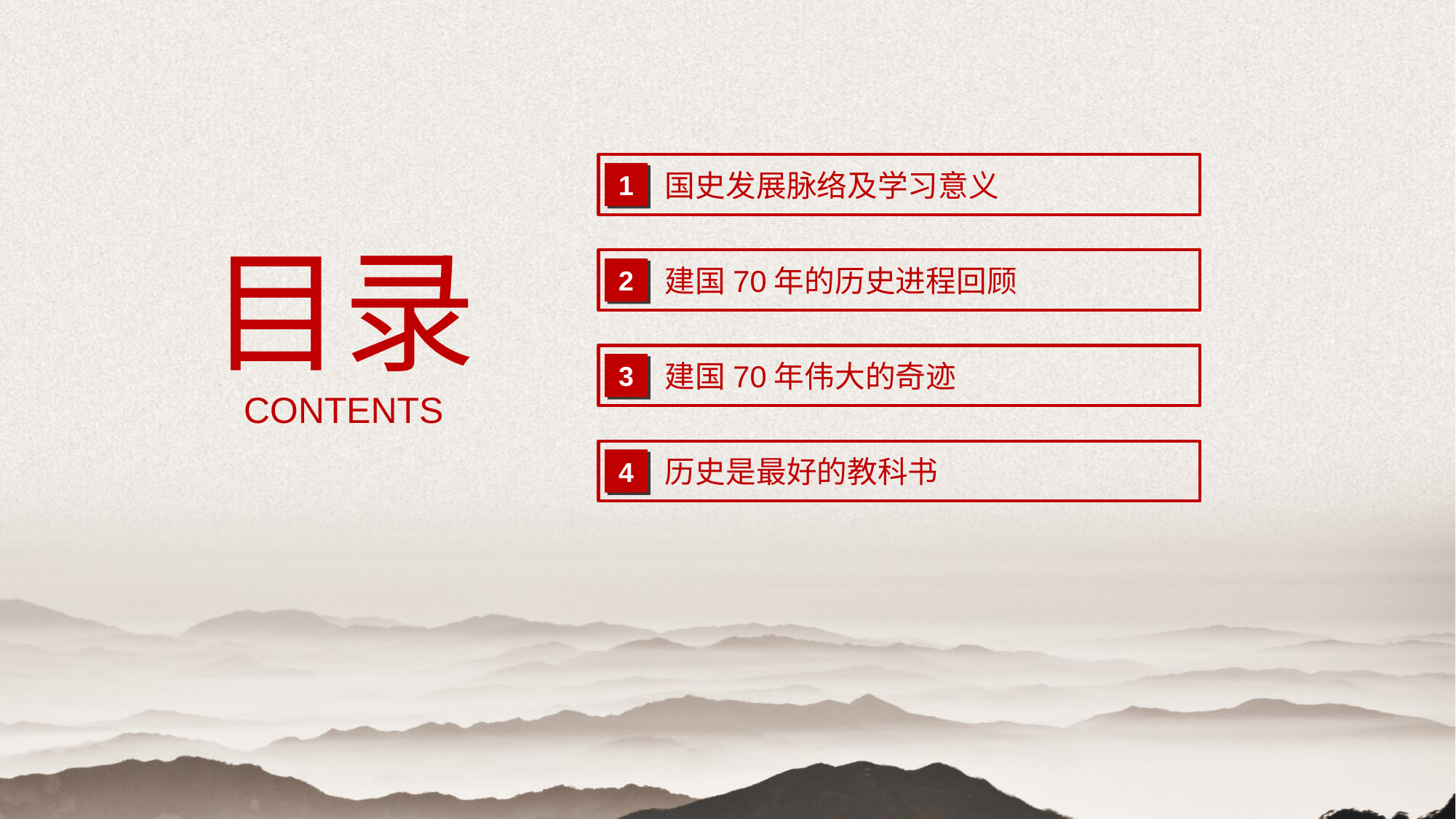

国史发展脉络及学习意义
1

目录
CONTENTS

建国70年的历史进程回顾
2

建国70年伟大的奇迹
3

历史是最好的教科书
4